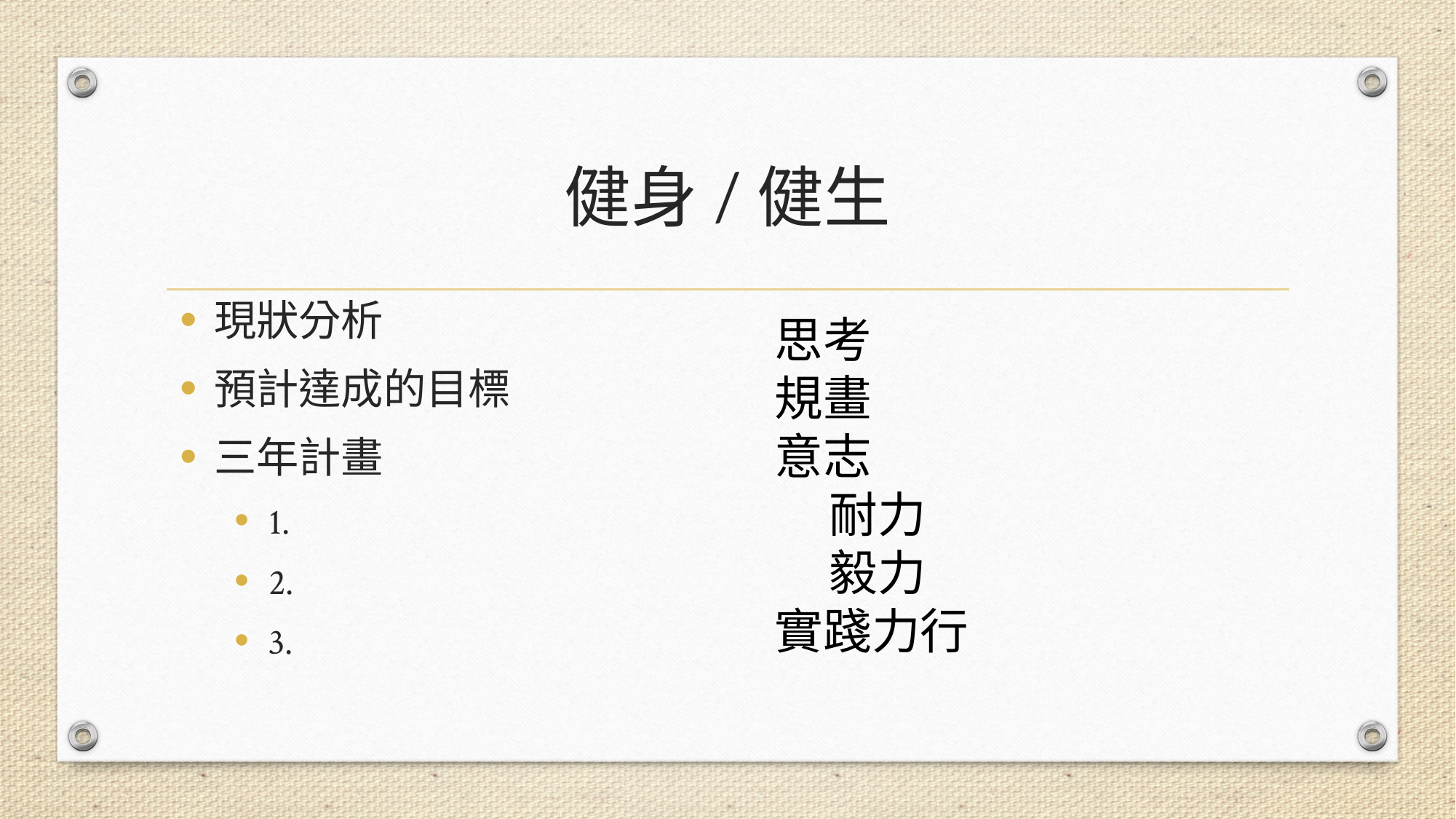

# 健身/健生
現狀分析
預計達成的目標
三年計畫
1.
2.
3.
思考
規畫
意志
耐力
毅力
實踐力行